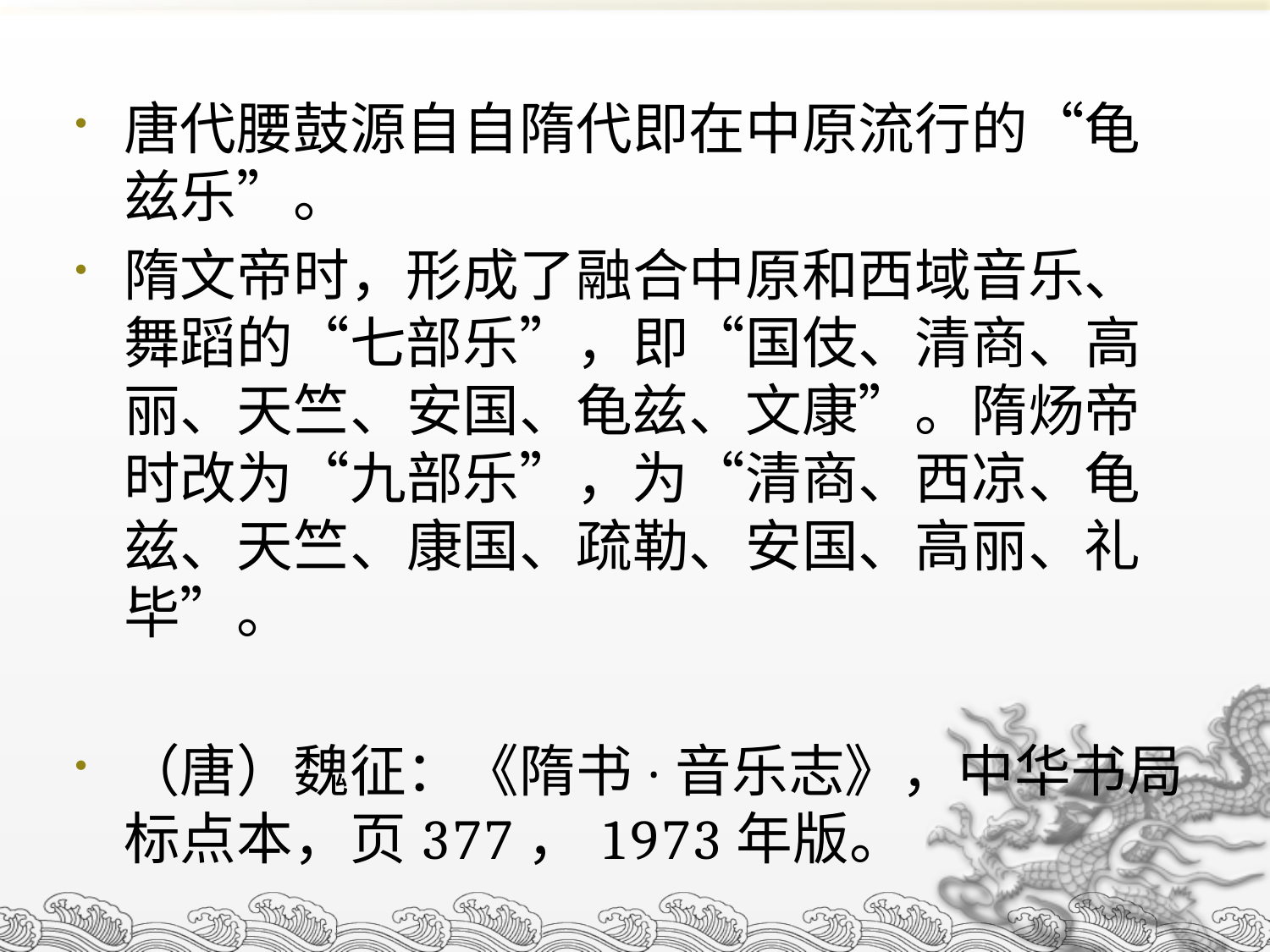

#
唐代腰鼓源自自隋代即在中原流行的“龟兹乐”。
隋文帝时，形成了融合中原和西域音乐、舞蹈的“七部乐”，即“国伎、清商、高丽、天竺、安国、龟兹、文康”。隋炀帝时改为“九部乐”，为“清商、西凉、龟兹、天竺、康国、疏勒、安国、高丽、礼毕”。

（唐）魏征：《隋书·音乐志》，中华书局标点本，页377，1973年版。